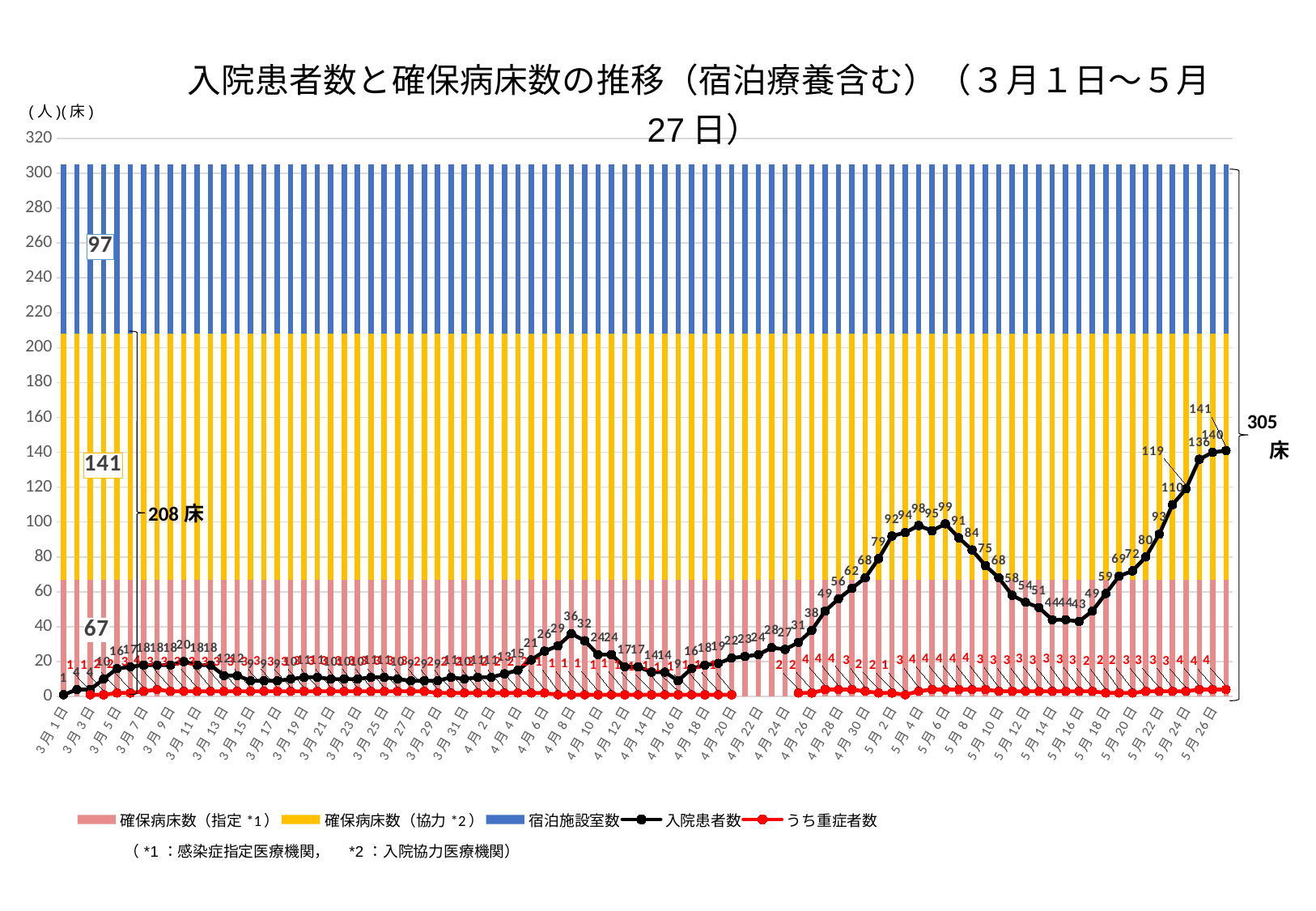

### Chart: 入院患者数と確保病床数の推移（宿泊療養含む）（３月１日～５月27日）

| Category | 確保病床数（指定*1） | 確保病床数（協力*2） | 宿泊施設室数 | 入院患者数 | うち重症者数 |
|---|---|---|---|---|---|
| 44256 | 67.0 | 141.0 | 97.0 | 1.0 | None |
| 44257 | 67.0 | 141.0 | 97.0 | 4.0 | None |
| 44258 | 67.0 | 141.0 | 97.0 | 4.0 | 1.0 |
| 44259 | 67.0 | 141.0 | 97.0 | 10.0 | 1.0 |
| 44260 | 67.0 | 141.0 | 97.0 | 16.0 | 2.0 |
| 44261 | 67.0 | 141.0 | 97.0 | 17.0 | 2.0 |
| 44262 | 67.0 | 141.0 | 97.0 | 18.0 | 3.0 |
| 44263 | 67.0 | 141.0 | 97.0 | 18.0 | 4.0 |
| 44264 | 67.0 | 141.0 | 97.0 | 18.0 | 3.0 |
| 44265 | 67.0 | 141.0 | 97.0 | 20.0 | 3.0 |
| 44266 | 67.0 | 141.0 | 97.0 | 18.0 | 3.0 |
| 44267 | 67.0 | 141.0 | 97.0 | 18.0 | 3.0 |
| 44268 | 67.0 | 141.0 | 97.0 | 12.0 | 3.0 |
| 44269 | 67.0 | 141.0 | 97.0 | 12.0 | 3.0 |
| 44270 | 67.0 | 141.0 | 97.0 | 9.0 | 3.0 |
| 44271 | 67.0 | 141.0 | 97.0 | 9.0 | 3.0 |
| 44272 | 67.0 | 141.0 | 97.0 | 9.0 | 3.0 |
| 44273 | 67.0 | 141.0 | 97.0 | 10.0 | 3.0 |
| 44274 | 67.0 | 141.0 | 97.0 | 11.0 | 3.0 |
| 44275 | 67.0 | 141.0 | 97.0 | 11.0 | 3.0 |
| 44276 | 67.0 | 141.0 | 97.0 | 10.0 | 3.0 |
| 44277 | 67.0 | 141.0 | 97.0 | 10.0 | 3.0 |
| 44278 | 67.0 | 141.0 | 97.0 | 10.0 | 3.0 |
| 44279 | 67.0 | 141.0 | 97.0 | 11.0 | 3.0 |
| 44280 | 67.0 | 141.0 | 97.0 | 11.0 | 3.0 |
| 44281 | 67.0 | 141.0 | 97.0 | 10.0 | 3.0 |
| 44282 | 67.0 | 141.0 | 97.0 | 9.0 | 3.0 |
| 44283 | 67.0 | 141.0 | 97.0 | 9.0 | 3.0 |
| 44284 | 67.0 | 141.0 | 97.0 | 9.0 | 2.0 |
| 44285 | 67.0 | 141.0 | 97.0 | 11.0 | 2.0 |
| 44286 | 67.0 | 141.0 | 97.0 | 10.0 | 2.0 |
| 44287 | 67.0 | 141.0 | 97.0 | 11.0 | 2.0 |
| 44288 | 67.0 | 141.0 | 97.0 | 11.0 | 2.0 |
| 44289 | 67.0 | 141.0 | 97.0 | 13.0 | 2.0 |
| 44290 | 67.0 | 141.0 | 97.0 | 15.0 | 2.0 |
| 44291 | 67.0 | 141.0 | 97.0 | 21.0 | 2.0 |
| 44292 | 67.0 | 141.0 | 97.0 | 26.0 | 2.0 |
| 44293 | 67.0 | 141.0 | 97.0 | 29.0 | 1.0 |
| 44294 | 67.0 | 141.0 | 97.0 | 36.0 | 1.0 |
| 44295 | 67.0 | 141.0 | 97.0 | 32.0 | 1.0 |
| 44296 | 67.0 | 141.0 | 97.0 | 24.0 | 1.0 |
| 44297 | 67.0 | 141.0 | 97.0 | 24.0 | 1.0 |
| 44298 | 67.0 | 141.0 | 97.0 | 17.0 | 1.0 |
| 44299 | 67.0 | 141.0 | 97.0 | 17.0 | 1.0 |
| 44300 | 67.0 | 141.0 | 97.0 | 14.0 | 1.0 |
| 44301 | 67.0 | 141.0 | 97.0 | 14.0 | 1.0 |
| 44302 | 67.0 | 141.0 | 97.0 | 9.0 | 1.0 |
| 44303 | 67.0 | 141.0 | 97.0 | 16.0 | 1.0 |
| 44304 | 67.0 | 141.0 | 97.0 | 18.0 | 1.0 |
| 44305 | 67.0 | 141.0 | 97.0 | 19.0 | 1.0 |
| 44306 | 67.0 | 141.0 | 97.0 | 22.0 | 1.0 |
| 44307 | 67.0 | 141.0 | 97.0 | 23.0 | None |
| 44308 | 67.0 | 141.0 | 97.0 | 24.0 | None |
| 44309 | 67.0 | 141.0 | 97.0 | 28.0 | None |
| 44310 | 67.0 | 141.0 | 97.0 | 27.0 | None |
| 44311 | 67.0 | 141.0 | 97.0 | 31.0 | 2.0 |
| 44312 | 67.0 | 141.0 | 97.0 | 38.0 | 2.0 |
| 44313 | 67.0 | 141.0 | 97.0 | 49.0 | 4.0 |
| 44314 | 67.0 | 141.0 | 97.0 | 56.0 | 4.0 |
| 44315 | 67.0 | 141.0 | 97.0 | 62.0 | 4.0 |
| 44316 | 67.0 | 141.0 | 97.0 | 68.0 | 3.0 |
| 44317 | 67.0 | 141.0 | 97.0 | 79.0 | 2.0 |
| 44318 | 67.0 | 141.0 | 97.0 | 92.0 | 2.0 |
| 44319 | 67.0 | 141.0 | 97.0 | 94.0 | 1.0 |
| 44320 | 67.0 | 141.0 | 97.0 | 98.0 | 3.0 |
| 44321 | 67.0 | 141.0 | 97.0 | 95.0 | 4.0 |
| 44322 | 67.0 | 141.0 | 97.0 | 99.0 | 4.0 |
| 44323 | 67.0 | 141.0 | 97.0 | 91.0 | 4.0 |
| 44324 | 67.0 | 141.0 | 97.0 | 84.0 | 4.0 |
| 44325 | 67.0 | 141.0 | 97.0 | 75.0 | 4.0 |
| 44326 | 67.0 | 141.0 | 97.0 | 68.0 | 3.0 |
| 44327 | 67.0 | 141.0 | 97.0 | 58.0 | 3.0 |
| 44328 | 67.0 | 141.0 | 97.0 | 54.0 | 3.0 |
| 44329 | 67.0 | 141.0 | 97.0 | 51.0 | 3.0 |
| 44330 | 67.0 | 141.0 | 97.0 | 44.0 | 3.0 |
| 44331 | 67.0 | 141.0 | 97.0 | 44.0 | 3.0 |
| 44332 | 67.0 | 141.0 | 97.0 | 43.0 | 3.0 |
| 44333 | 67.0 | 141.0 | 97.0 | 49.0 | 3.0 |
| 44334 | 67.0 | 141.0 | 97.0 | 59.0 | 2.0 |
| 44335 | 67.0 | 141.0 | 97.0 | 69.0 | 2.0 |
| 44336 | 67.0 | 141.0 | 97.0 | 72.0 | 2.0 |
| 44337 | 67.0 | 141.0 | 97.0 | 80.0 | 3.0 |
| 44338 | 67.0 | 141.0 | 97.0 | 93.0 | 3.0 |
| 44339 | 67.0 | 141.0 | 97.0 | 110.0 | 3.0 |
| 44340 | 67.0 | 141.0 | 97.0 | 119.0 | 3.0 |
| 44341 | 67.0 | 141.0 | 97.0 | 136.0 | 4.0 |
| 44342 | 67.0 | 141.0 | 97.0 | 140.0 | 4.0 |
| 44343 | 67.0 | 141.0 | 97.0 | 141.0 | 4.0 |
(人)(床)

208床